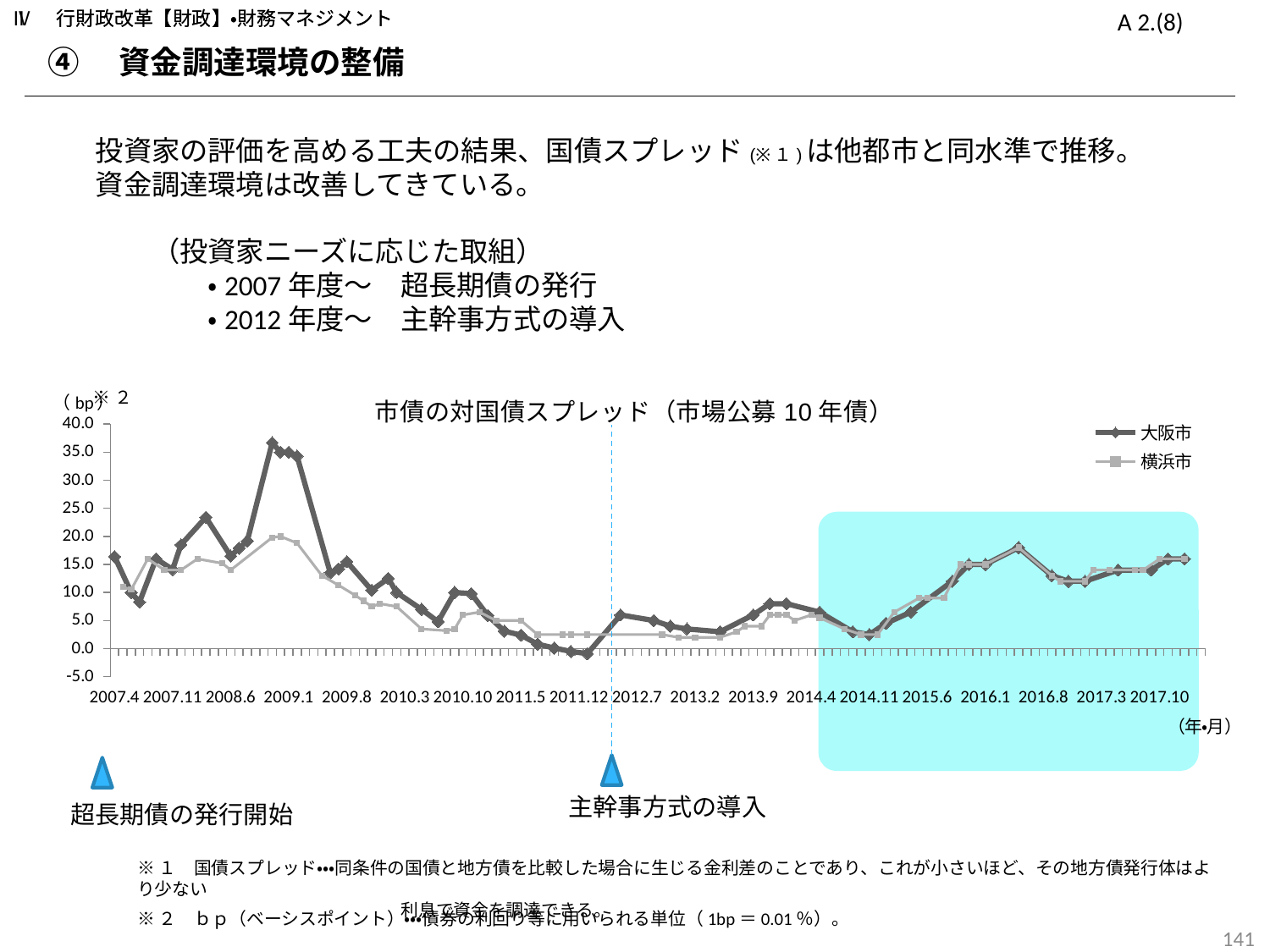

A 2.(8)
Ⅰ　行財政改革【財政】・財務マネジメント
Ⅳ　行財政改革【財政】・財務マネジメント
④　資金調達環境の整備
　投資家の評価を高める工夫の結果、国債スプレッド(※１)は他都市と同水準で推移。
　資金調達環境は改善してきている。

　　　（投資家ニーズに応じた取組）
　　　　　・2007年度～　超長期債の発行
　　　　　・2012年度～　主幹事方式の導入

### Chart: 市債の対国債スプレッド（市場公募10年債）

| Category | 大阪市 | 横浜市 |
|---|---|---|
| 2007.4 | 16.4 | None |
| 2007.5 | None | 11.0 |
| 2007.6 | 10.0 | 10.5 |
| 2007.7 | 8.3 | None |
| 2007.8 | None | 16.0 |
| 2007.9 | 16.0 | None |
| 2007.10 | None | 14.0 |
| 2007.11 | 14.1 | None |
| 2007.12 | 18.5 | 14.0 |
| 2008.1 | None | None |
| 2008.2 | None | 16.0 |
| 2008.3 | 23.400000000000002 | None |
| 2008.4 | None | None |
| 2008.5 | None | 15.200000000000001 |
| 2008.6 | 16.5 | 14.0 |
| 2008.7 | 17.9 | None |
| 2008.8 | 19.2 | None |
| 2008.9 | None | None |
| 2008.10 | None | None |
| 2008.11 | 36.7 | 19.8 |
| 2008.12 | 35.0 | 20.0 |
| 2009.1 | 35.0 | None |
| 2009.2 | 34.3 | 18.8 |
| 2009.3 | None | None |
| 2009.4 | None | None |
| 2009.5 | None | 13.0 |
| 2009.6 | 13.5 | None |
| 2009.7 | 14.200000000000001 | 11.299999999999999 |
| 2009.8 | 15.5 | None |
| 2009.9 | None | 9.5 |
| 2009.10 | None | 8.5 |
| 2009.11 | 10.399999999999999 | 7.5 |
| 2009.12 | None | 8.0 |
| 2010.1 | 12.5 | None |
| 2010.2 | 10.0 | 7.5 |
| 2010.3 | None | None |
| 2010.4 | None | None |
| 2010.5 | 7.0 | 3.5 |
| 2010.6 | None | None |
| 2010.7 | 4.8 | None |
| 2010.8 | None | 3.2 |
| 2010.9 | 10.0 | 3.5 |
| 2010.10 | None | 5.999999999999999 |
| 2010.11 | 9.799999999999999 | None |
| 2010.12 | None | 6.5 |
| 2011.1 | 5.9 | None |
| 2011.2 | None | 5.0 |
| 2011.3 | 3.1 | None |
| 2011.4 | None | None |
| 2011.5 | 2.4 | 5.0 |
| 2011.6 | None | None |
| 2011.7 | 0.8 | 2.5 |
| 2011.8 | None | None |
| 2011.9 | 0.1 | None |
| 2011.10 | None | 2.5 |
| 2011.11 | -0.5 | 2.5 |
| 2011.12 | None | None |
| 2012.1 | -0.9 | 2.5 |
| 2012.2 | None | None |
| 2012.3 | None | None |
| 2012.4 | None | None |
| 2012.5 | 5.999999999999999 | None |
| 2012.6 | None | None |
| 2012.7 | None | None |
| 2012.8 | None | None |
| 2012.9 | 5.0 | None |
| 2012.10 | None | 2.5 |
| 2012.11 | 4.0 | None |
| 2012.12 | None | 2.0 |
| 2013.1 | 3.5 | None |
| 2013.2 | None | 2.0 |
| 2013.3 | None | None |
| 2013.4 | None | None |
| 2013.5 | 2.9999999999999996 | 2.0 |
| 2013.6 | None | None |
| 2013.7 | None | 2.9999999999999996 |
| 2013.8 | None | 4.0 |
| 2013.9 | 5.999999999999999 | None |
| 2013.10 | None | 4.0 |
| 2013.11 | 8.0 | 5.999999999999999 |
| 2013.12 | None | 5.999999999999999 |
| 2014.1 | 8.0 | 5.999999999999999 |
| 2014.2 | None | 5.0 |
| 2014.3 | None | None |
| 2014.4 | None | 5.999999999999999 |
| 2014.5 | 6.5 | 5.5 |
| 2014.6 | None | None |
| 2014.7 | None | None |
| 2014.8 | None | 3.5 |
| 2014.9 | 3.0 | None |
| 2014.10 | None | 2.5 |
| 2014.11 | 2.5 | None |
| 2014.12 | None | 2.5 |
| 2015.1 | 4.5 | None |
| 2015.2 | None | 6.5 |
| 2015.3 | None | None |
| 2015.4 | 6.5 | None |
| 2015.5 | None | 9.0 |
| 2015.6 | None | 9.0 |
| 2015.7 | None | None |
| 2015.8 | None | 9.0 |
| 2015.9 | 12.0 | None |
| 2015.10 | None | 15.0 |
| 2015.11 | 15.0 | 15.0 |
| 2015.12 | None | None |
| 2016.1 | 15.0 | 15.0 |
| 2016.2 | None | None |
| 2016.3 | None | None |
| 2016.4 | None | None |
| 2016.5 | 18.0 | 18.0 |
| 2016.6 | None | None |
| 2016.7 | None | None |
| 2016.8 | None | None |
| 2016.9 | 13.0 | 13.0 |
| 2016.10 | None | 12.0 |
| 2016.11 | 12.0 | None |
| 2016.12 | None | None |
| 2017.1 | 12.0 | 12.0 |
| 2017.2 | None | 14.0 |
| 2017.3 | None | None |
| 2017.4 | None | 14.0 |
| 2017.5 | 14.0 | None |
| 2017.6 | None | None |
| 2017.7 | None | 14.0 |
| 2017.8 | None | 14.0 |
| 2017.9 | 14.0 | None |
| 2017.10 | None | 16.0 |
| 2017.11 | 16.0 | None |
| 2017.12 | None | None |
| 2018.1 | 16.0 | 16.0 |
| 2018.2 | None | None |
| 2018.3 | None | None |
※２

主幹事方式の導入
超長期債の発行開始
※１　国債スプレッド・・・同条件の国債と地方債を比較した場合に生じる金利差のことであり、これが小さいほど、その地方債発行体はより少ない
　　　　　　　　　　　　　　　利息で資金を調達できる。
※２　ｂｐ（ベーシスポイント）・・・債券の利回り等に用いられる単位（1bp＝0.01％）。
141